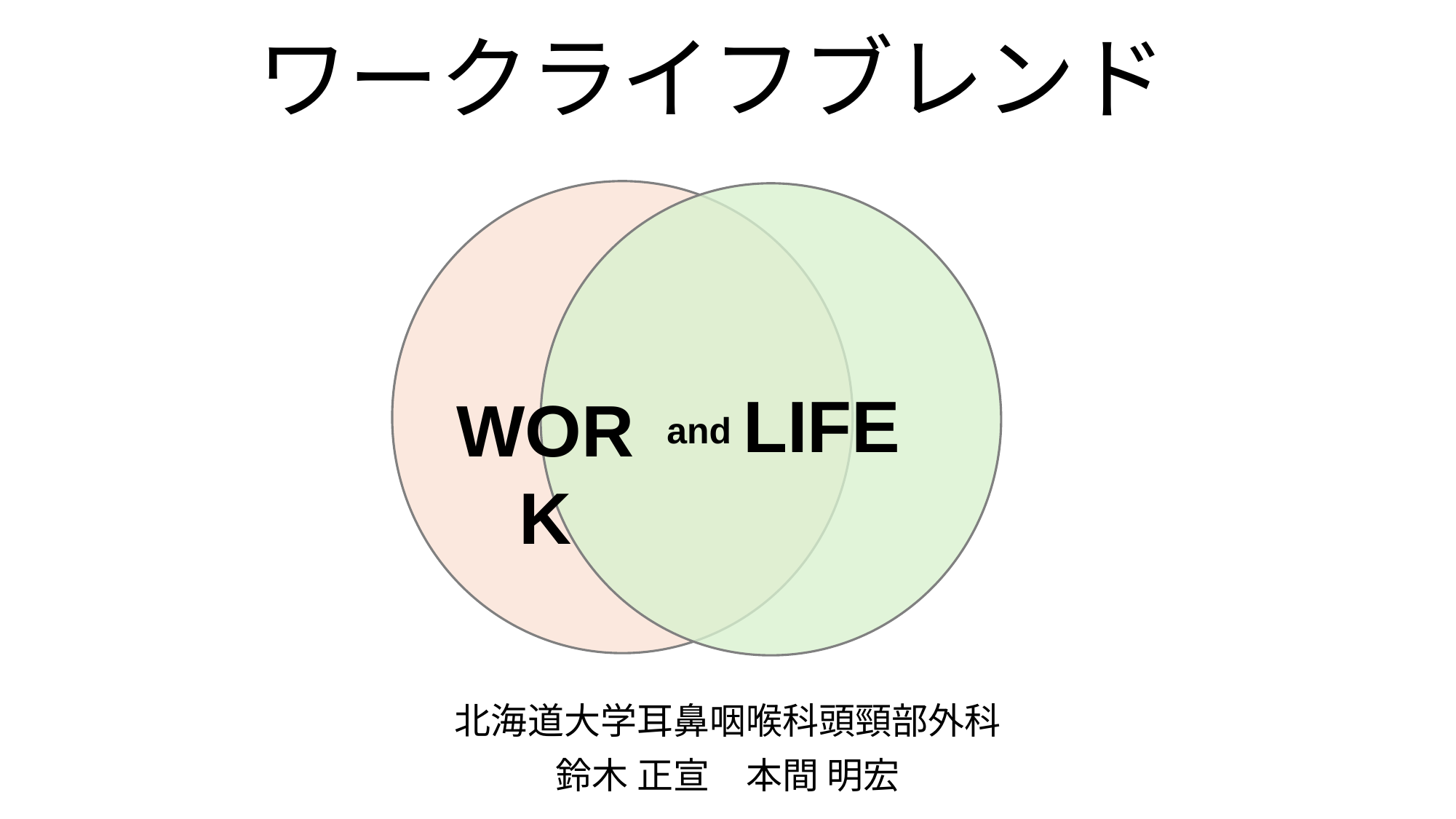

# ワークライフブレンド

LIFE
WORK
and
北海道大学耳鼻咽喉科頭頸部外科
鈴木 正宣　本間 明宏